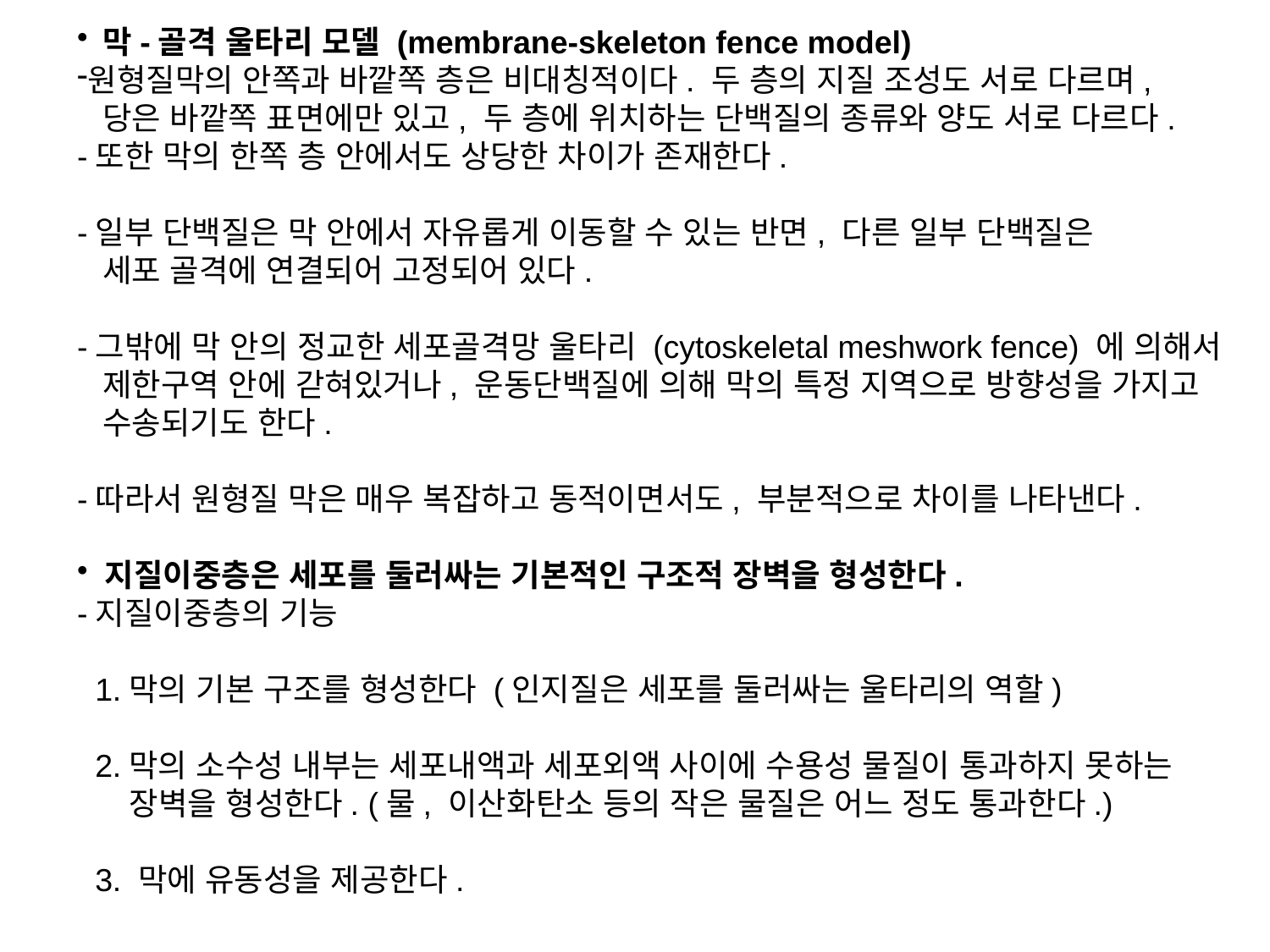

막-골격 울타리 모델 (membrane-skeleton fence model)
원형질막의 안쪽과 바깥쪽 층은 비대칭적이다. 두 층의 지질 조성도 서로 다르며,
  당은 바깥쪽 표면에만 있고, 두 층에 위치하는 단백질의 종류와 양도 서로 다르다.
-또한 막의 한쪽 층 안에서도 상당한 차이가 존재한다.

-일부 단백질은 막 안에서 자유롭게 이동할 수 있는 반면, 다른 일부 단백질은
  세포 골격에 연결되어 고정되어 있다.

-그밖에 막 안의 정교한 세포골격망 울타리 (cytoskeletal meshwork fence) 에 의해서
  제한구역 안에 갇혀있거나, 운동단백질에 의해 막의 특정 지역으로 방향성을 가지고
  수송되기도 한다.

-따라서 원형질 막은 매우 복잡하고 동적이면서도, 부분적으로 차이를 나타낸다.

 지질이중층은 세포를 둘러싸는 기본적인 구조적 장벽을 형성한다.
-지질이중층의 기능

  1.막의 기본 구조를 형성한다 (인지질은 세포를 둘러싸는 울타리의 역할)

  2.막의 소수성 내부는 세포내액과 세포외액 사이에 수용성 물질이 통과하지 못하는
     장벽을 형성한다. (물, 이산화탄소 등의 작은 물질은 어느 정도 통과한다.)

  3. 막에 유동성을 제공한다.